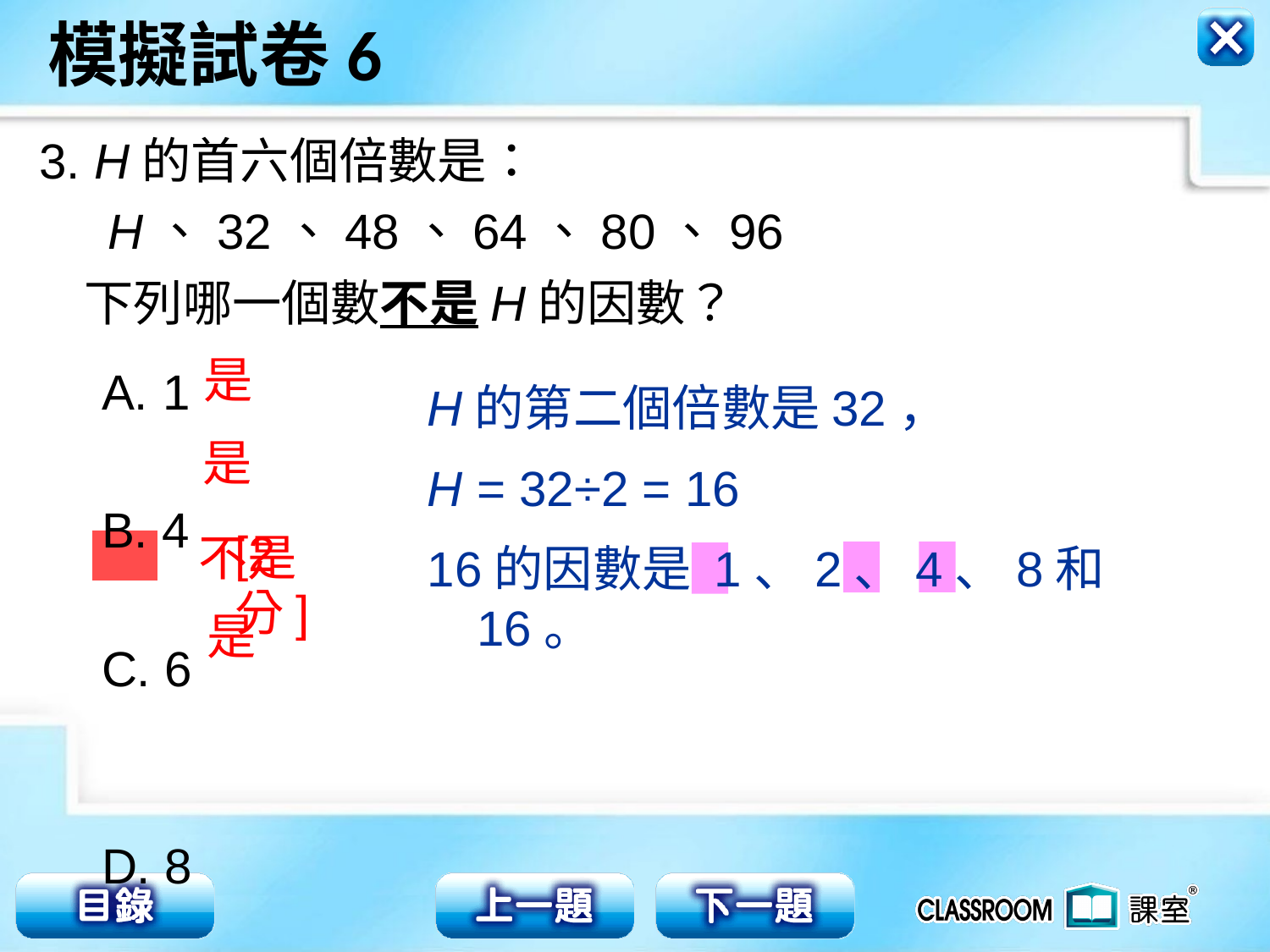

3. H的首六個倍數是：
     H、32、48、64、80、96
   下列哪一個數不是H的因數？
是
 1
B. 4
C. 6
D. 8
H的第二個倍數是32，
H = 32÷2 = 16
16的因數是 1、2、4、8和16。
是
[2分]
不是

是